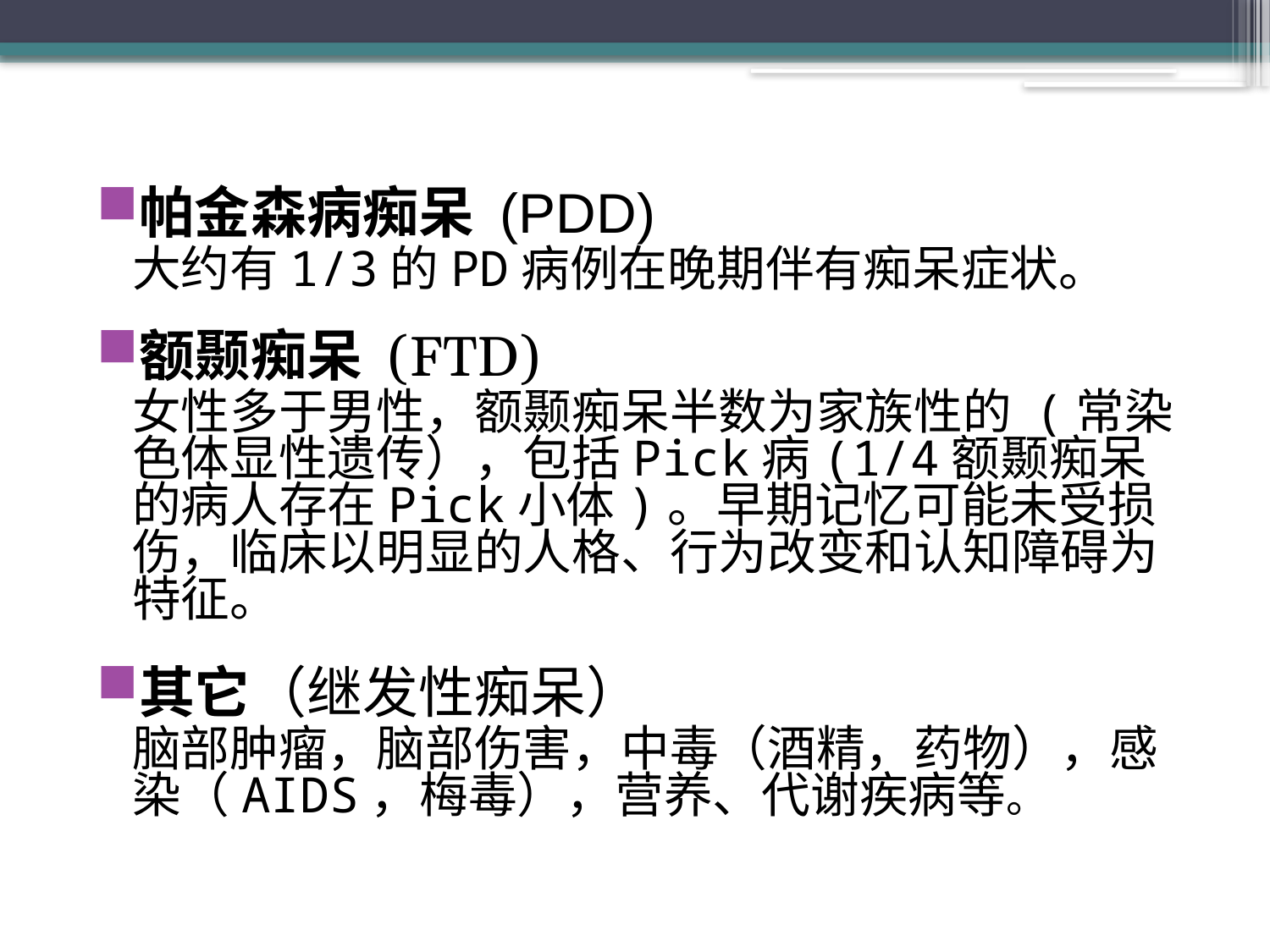

帕金森病痴呆 (PDD)
	大约有1/3的PD病例在晚期伴有痴呆症状。

额颞痴呆 (FTD)
	女性多于男性，额颞痴呆半数为家族性的 (常染色体显性遗传），包括Pick病(1/4额颞痴呆的病人存在Pick小体)。早期记忆可能未受损伤，临床以明显的人格、行为改变和认知障碍为特征。

其它（继发性痴呆）
	脑部肿瘤，脑部伤害，中毒（酒精，药物），感染（AIDS，梅毒），营养、代谢疾病等。